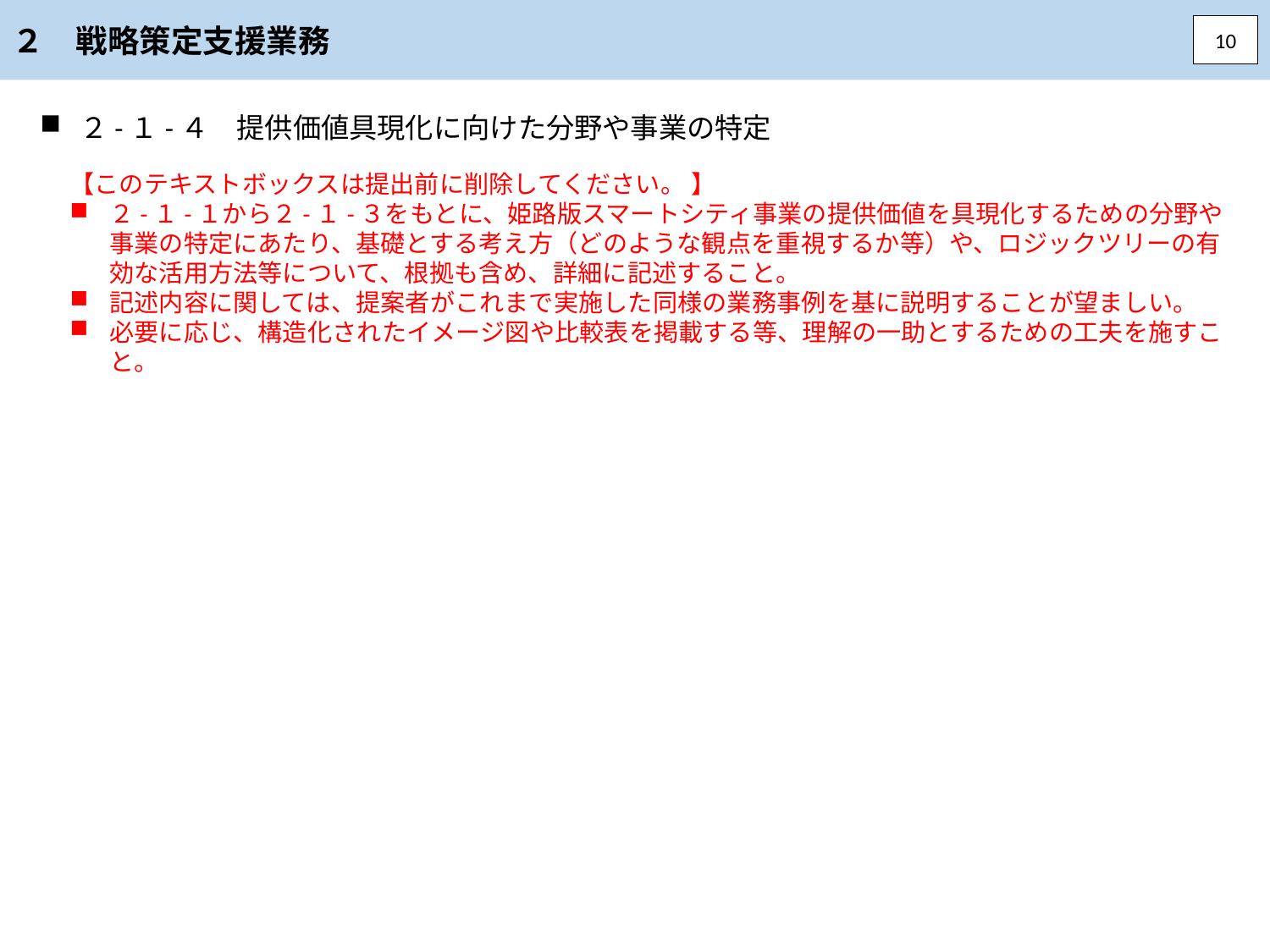

２　戦略策定支援業務
10
２-１-４　提供価値具現化に向けた分野や事業の特定
【このテキストボックスは提出前に削除してください。 】
２-１-１から２-１-３をもとに、姫路版スマートシティ事業の提供価値を具現化するための分野や事業の特定にあたり、基礎とする考え方（どのような観点を重視するか等）や、ロジックツリーの有効な活用方法等について、根拠も含め、詳細に記述すること。
記述内容に関しては、提案者がこれまで実施した同様の業務事例を基に説明することが望ましい。
必要に応じ、構造化されたイメージ図や比較表を掲載する等、理解の一助とするための工夫を施すこと。